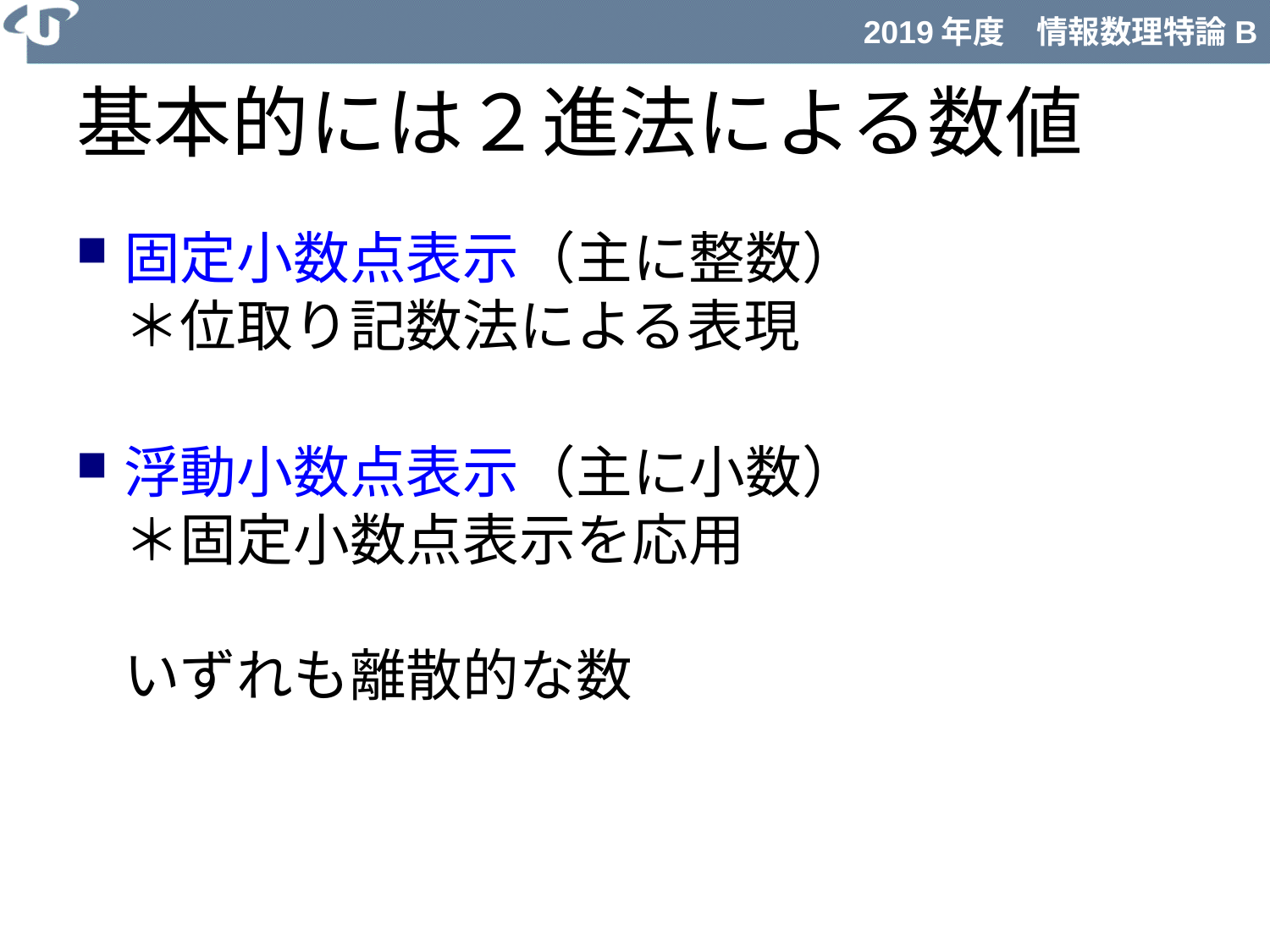

# 基本的には２進法による数値
固定小数点表示（主に整数）
＊位取り記数法による表現
浮動小数点表示（主に小数）
＊固定小数点表示を応用
いずれも離散的な数